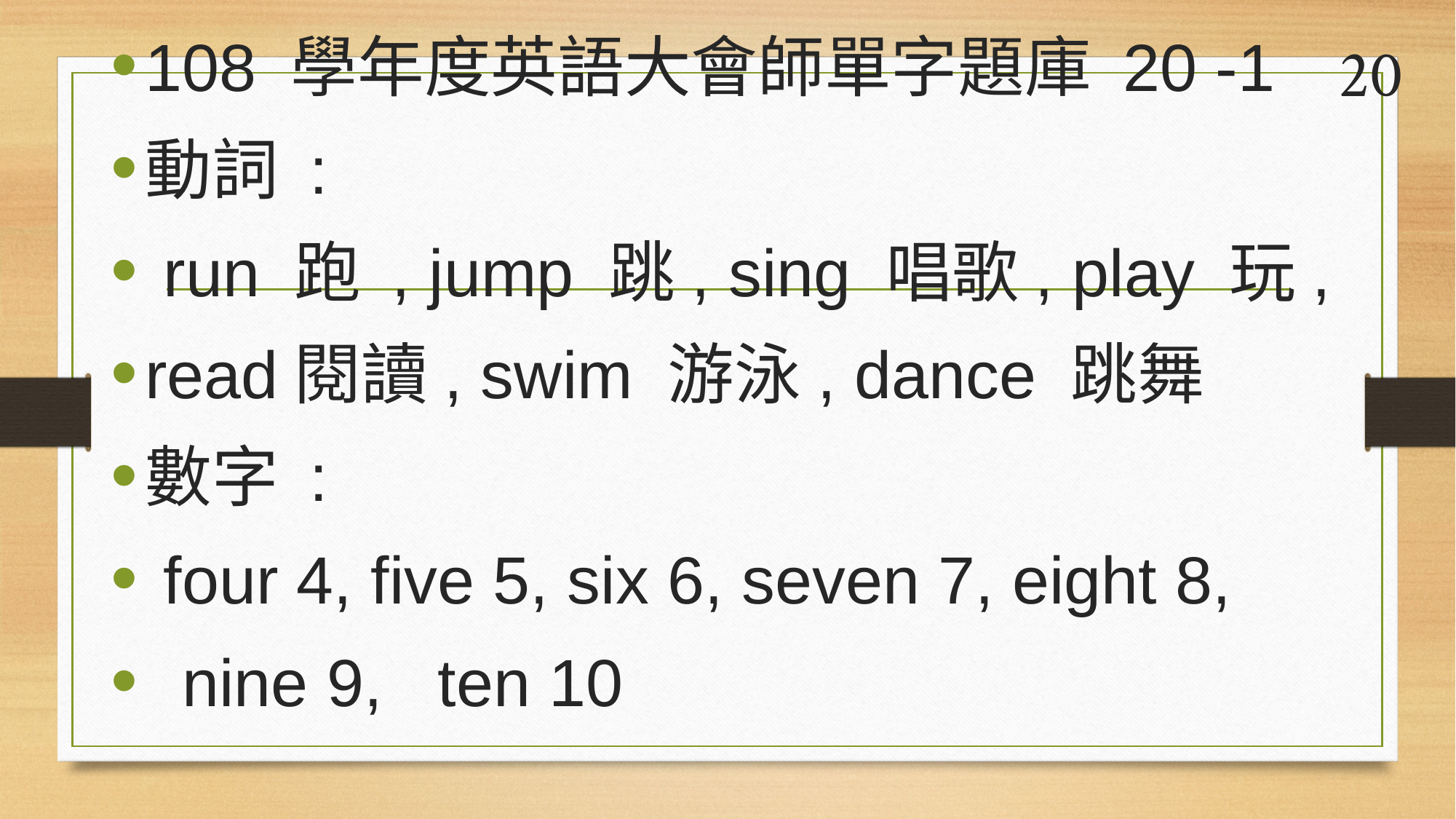

108 學年度英語大會師單字題庫 20 -1
動詞 :
 run 跑 , jump 跳, sing 唱歌, play 玩,
read閱讀, swim 游泳, dance 跳舞
數字 :
 four 4, five 5, six 6, seven 7, eight 8,
  nine 9,   ten 10
# 20